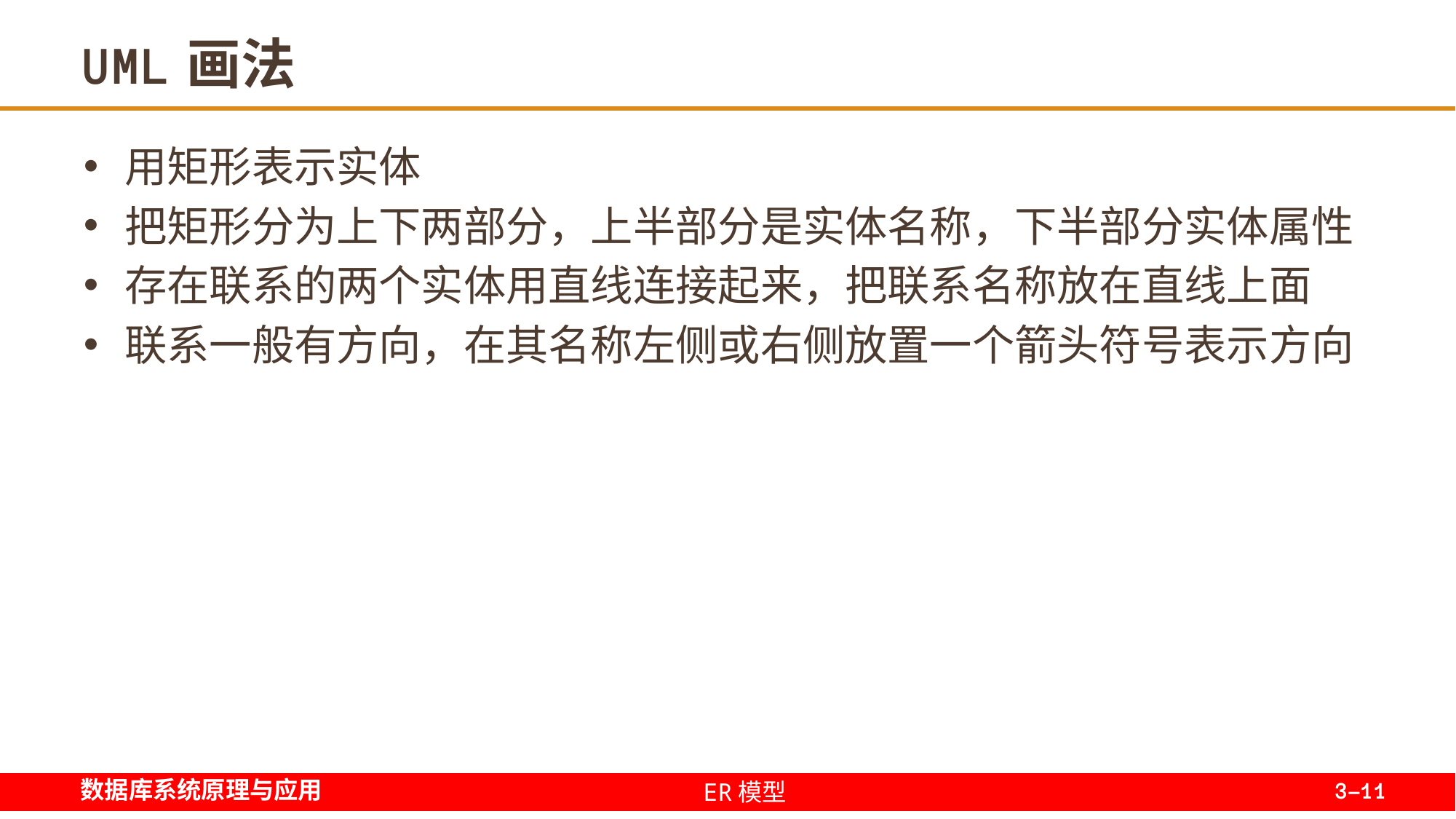

# UML画法
用矩形表示实体
把矩形分为上下两部分，上半部分是实体名称，下半部分实体属性
存在联系的两个实体用直线连接起来，把联系名称放在直线上面
联系一般有方向，在其名称左侧或右侧放置一个箭头符号表示方向